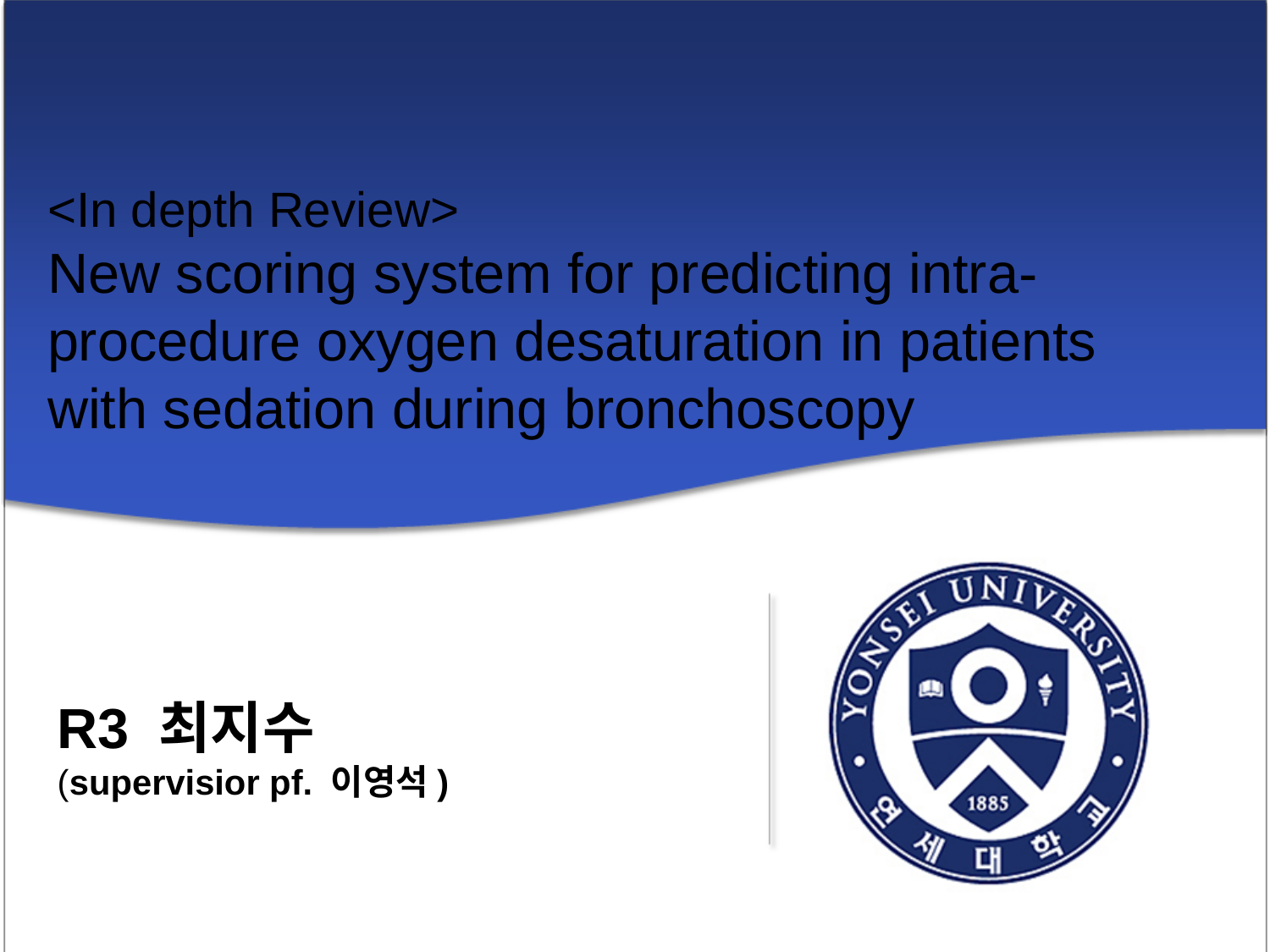

<In depth Review>
New scoring system for predicting intra-procedure oxygen desaturation in patients with sedation during bronchoscopy
R3 최지수
(supervisior pf. 이영석)